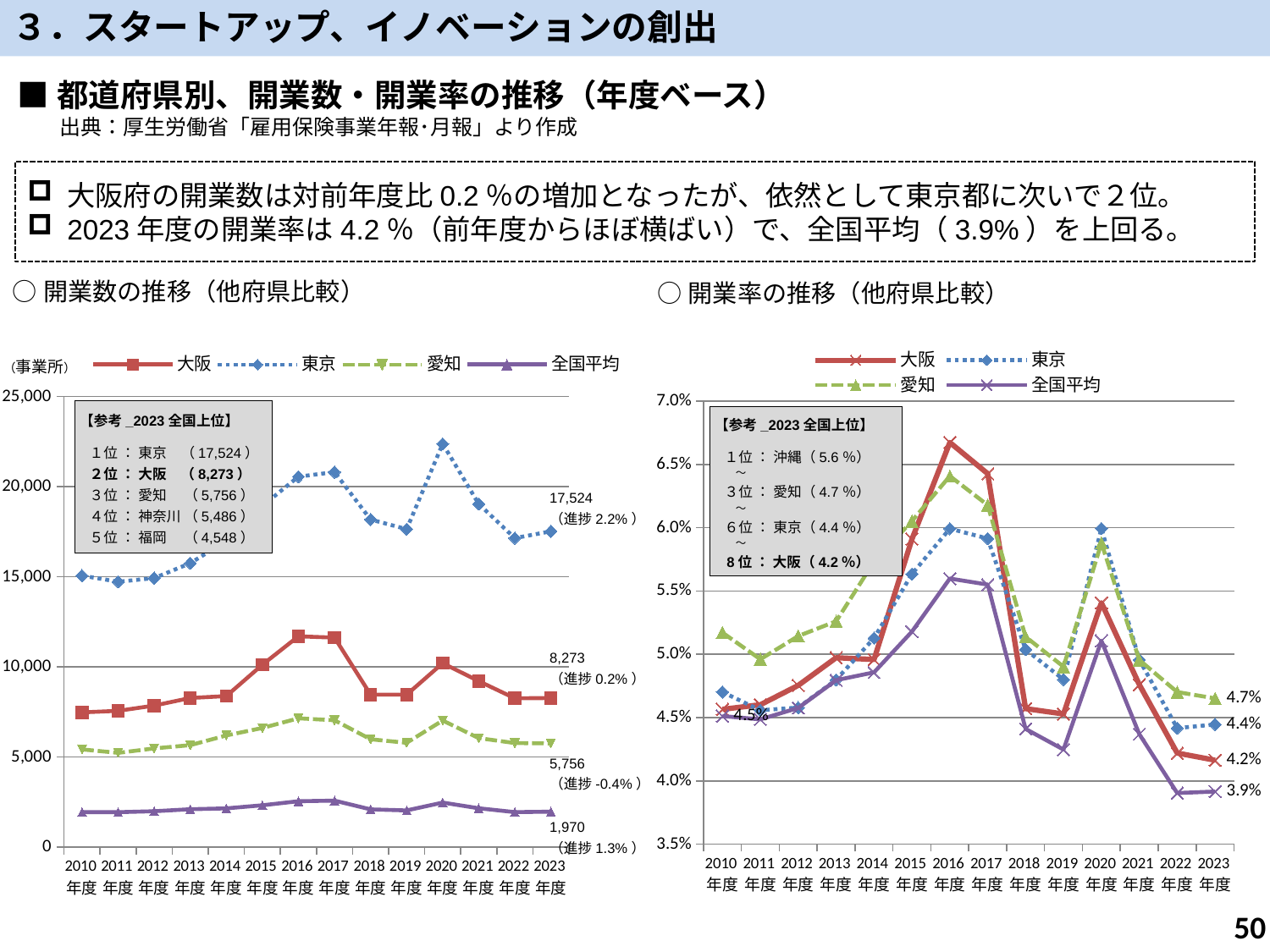

３．スタートアップ、イノベーションの創出
■都道府県別、開業数・開業率の推移（年度ベース）
　　出典：厚生労働省「雇用保険事業年報･月報」より作成
大阪府の開業数は対前年度比0.2％の増加となったが、依然として東京都に次いで２位。
2023年度の開業率は4.2％（前年度からほぼ横ばい）で、全国平均（3.9%）を上回る。
○開業数の推移（他府県比較）
○開業率の推移（他府県比較）

### Chart

| Category | 大阪 | 東京 | 愛知 | 全国平均 |
|---|---|---|---|---|
| 2010年度 | 7477.0 | 15065.0 | 5424.0 | 1942.5531914893618 |
| 2011年度 | 7564.0 | 14727.0 | 5233.0 | 1941.1702127659576 |
| 2012年度 | 7854.0 | 14931.0 | 5480.0 | 1993.6382978723404 |
| 2013年度 | 8276.0 | 15757.0 | 5660.0 | 2106.744680851064 |
| 2014年度 | 8383.0 | 16995.0 | 6196.0 | 2152.148936170213 |
| 2015年度 | 10119.0 | 18930.0 | 6613.0 | 2323.446808510638 |
| 2016年度 | 11700.0 | 20557.0 | 7149.0 | 2548.5106382978724 |
| 2017年度 | 11629.0 | 20811.0 | 7040.0 | 2582.191489361702 |
| 2018年度 | 8463.0 | 18179.0 | 5987.0 | 2095.9148936170213 |
| 2019年度 | 8460.0 | 17644.0 | 5789.0 | 2039.276595744681 |
| 2020年度 | 10209.0 | 22381.0 | 7025.0 | 2474.574468085106 |
| 2021年度 | 9212.0 | 19040.0 | 6051.0 | 2159.276595744681 |
| 2022年度 | 8259.0 | 17149.0 | 5777.0 | 1944.6170212765958 |
| 2023年度 | 8273.0 | 17524.0 | 5756.0 | 1970.2340425531916 |

### Chart

| Category | 大阪 | 東京 | 愛知 | 全国平均 |
|---|---|---|---|---|
| 2010年度 | 0.04565354109551402 | 0.04702551520486456 | 0.05171772647959038 | 0.04512213866087574 |
| 2011年度 | 0.046017289944212246 | 0.04557862289237168 | 0.049610830386515106 | 0.044861758811068735 |
| 2012年度 | 0.047543236257317024 | 0.045792045046785725 | 0.05144622086200584 | 0.04576466468338956 |
| 2013年度 | 0.04973049628343258 | 0.04798550415689618 | 0.052614944131481586 | 0.04795627526050559 |
| 2014年度 | 0.04959005241176958 | 0.05128491417811361 | 0.05732101061123292 | 0.048573681440475136 |
| 2015年度 | 0.059106308411214954 | 0.05634783851120259 | 0.06053310876370759 | 0.05180240117758174 |
| 2016年度 | 0.06674082313681869 | 0.059929450177832196 | 0.06408210828253855 | 0.05598818349241369 |
| 2017年度 | 0.06427702852089322 | 0.05914736393349439 | 0.06179504059688391 | 0.0555140572518019 |
| 2018年度 | 0.045710859772498946 | 0.050375341881170835 | 0.05138526503707773 | 0.04410782928745895 |
| 2019年度 | 0.045286654889995184 | 0.04800644294133332 | 0.04902608401084011 | 0.04247525164922531 |
| 2020年度 | 0.05407395244627828 | 0.059949963570908156 | 0.058801864918932946 | 0.0510710181577548 |
| 2021年度 | 0.0476045289415072 | 0.04956900479288539 | 0.049553681107198426 | 0.043695448502008113 |
| 2022年度 | 0.042200194164835725 | 0.04417033486414576 | 0.04701985137917843 | 0.03904269634122899 |
| 2023年度 | 0.04163458393095292 | 0.04445774940888749 | 0.04651726618123631 | 0.03916086695979203 |
（事業所）
【参考_2023全国上位】
  １位 ： 東京　（17,524）
  ２位 ： 大阪　（8,273）
  ３位 ： 愛知　 （5,756）
  ４位 ： 神奈川 （5,486）
  ５位 ： 福岡　 （4,548）
【参考_2023全国上位】
  １位 ： 沖縄（5.6％）
　　～
  ３位 ： 愛知（4.7％）
　　～
  ６位 ： 東京（4.4％）
　　～
   8位 ： 大阪（4.2％）
17,524
（進捗2.2%）
8,273
（進捗0.2%）
5,756
（進捗-0.4%）
1,970
（進捗1.3%）
50